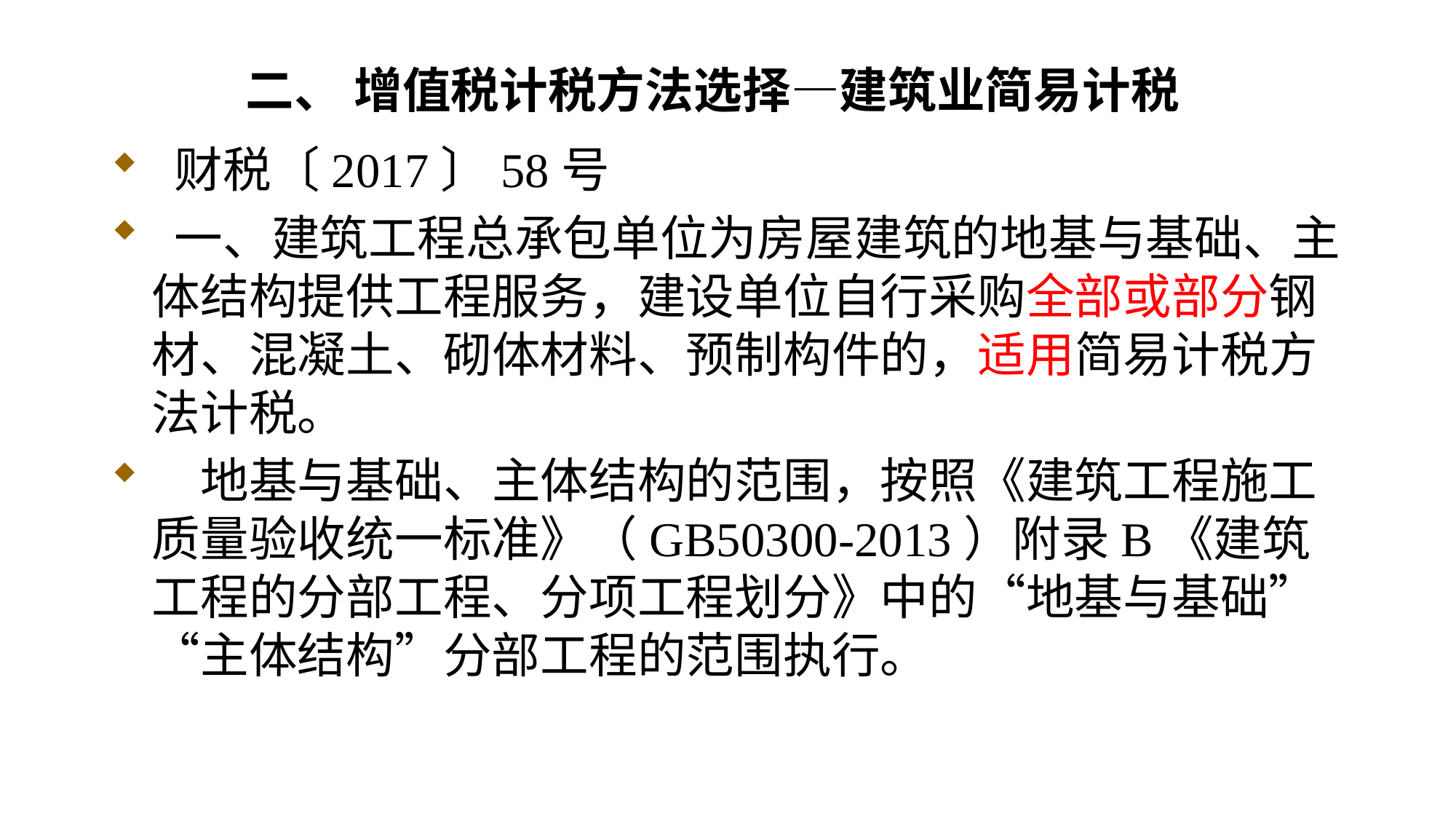

# 二、 增值税计税方法选择—建筑业简易计税
 财税〔2017〕58号
 一、建筑工程总承包单位为房屋建筑的地基与基础、主体结构提供工程服务，建设单位自行采购全部或部分钢材、混凝土、砌体材料、预制构件的，适用简易计税方法计税。
　地基与基础、主体结构的范围，按照《建筑工程施工质量验收统一标准》（GB50300-2013）附录B《建筑工程的分部工程、分项工程划分》中的“地基与基础”“主体结构”分部工程的范围执行。